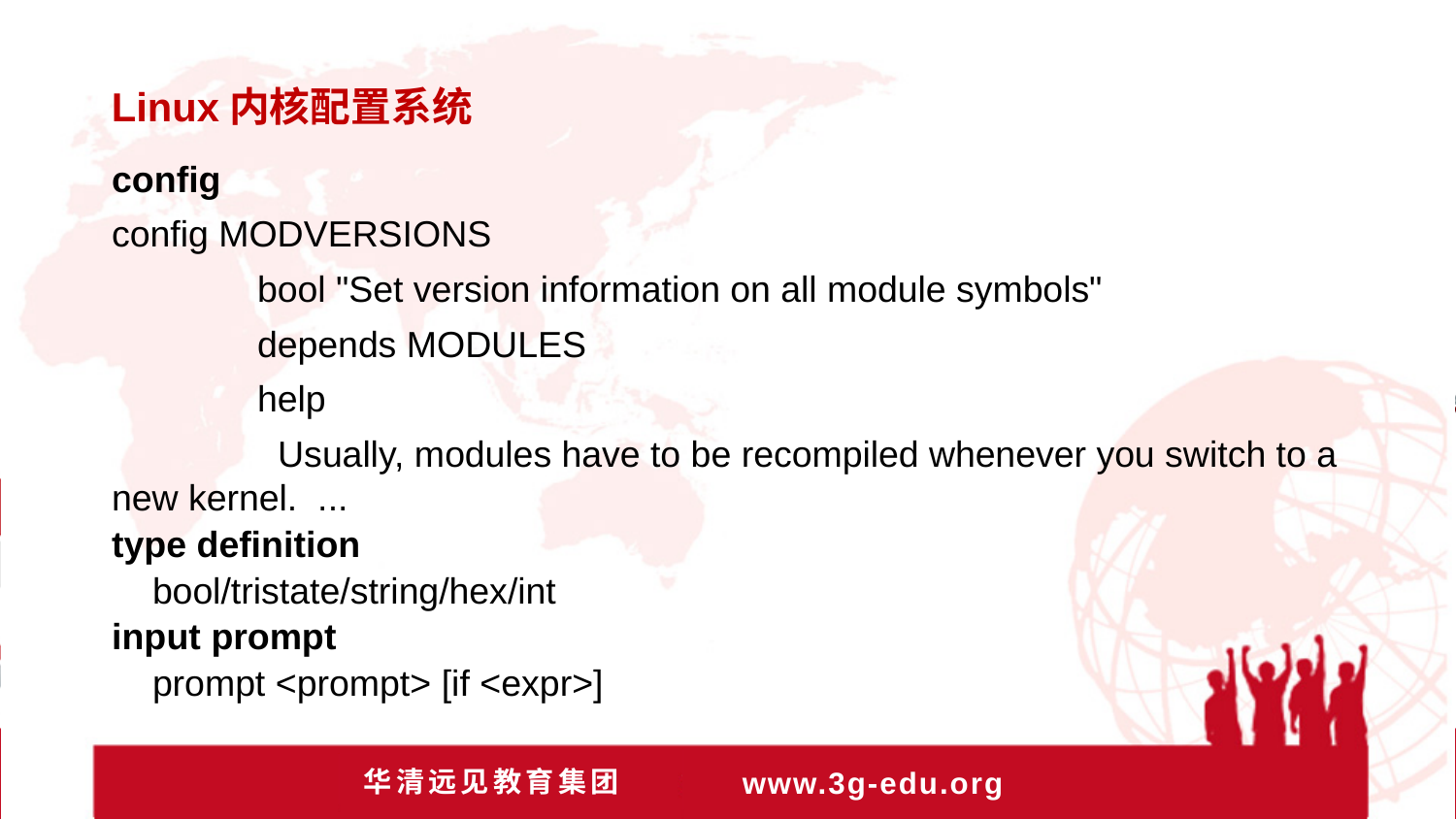

Linux内核配置系统
config
config MODVERSIONS
	bool "Set version information on all module symbols"
	depends MODULES
	help
	  Usually, modules have to be recompiled whenever you switch to a new kernel.  ...
type definition
    bool/tristate/string/hex/int
input prompt
    prompt <prompt> [if <expr>]